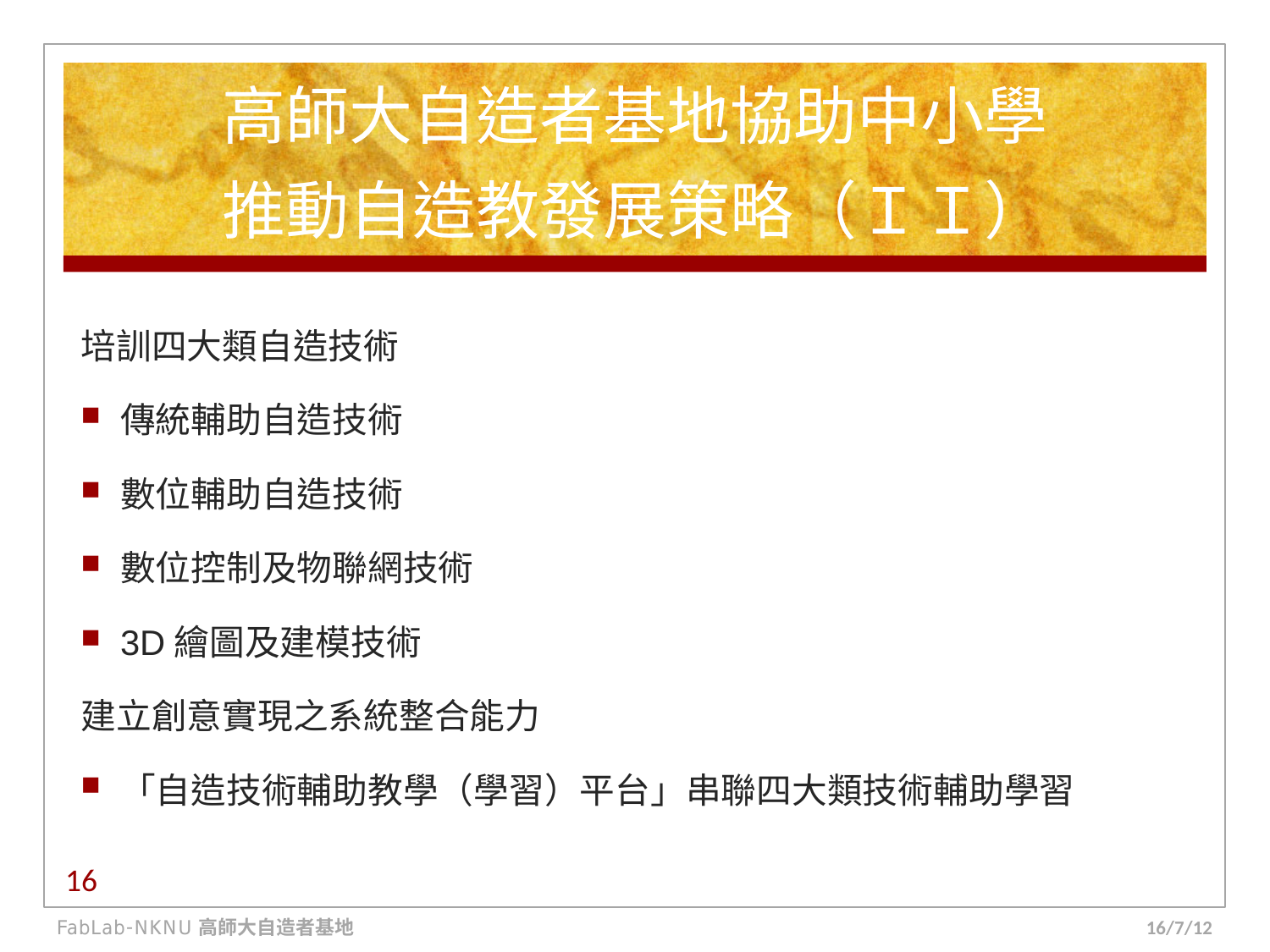

# 高師大自造者基地協助中小學 推動自造教發展策略（ＩＩ）
培訓四大類自造技術
傳統輔助自造技術
數位輔助自造技術
數位控制及物聯網技術
3D繪圖及建模技術
建立創意實現之系統整合能力
「自造技術輔助教學（學習）平台」串聯四大類技術輔助學習

16
FabLab-NKNU 高師大自造者基地
16/7/12